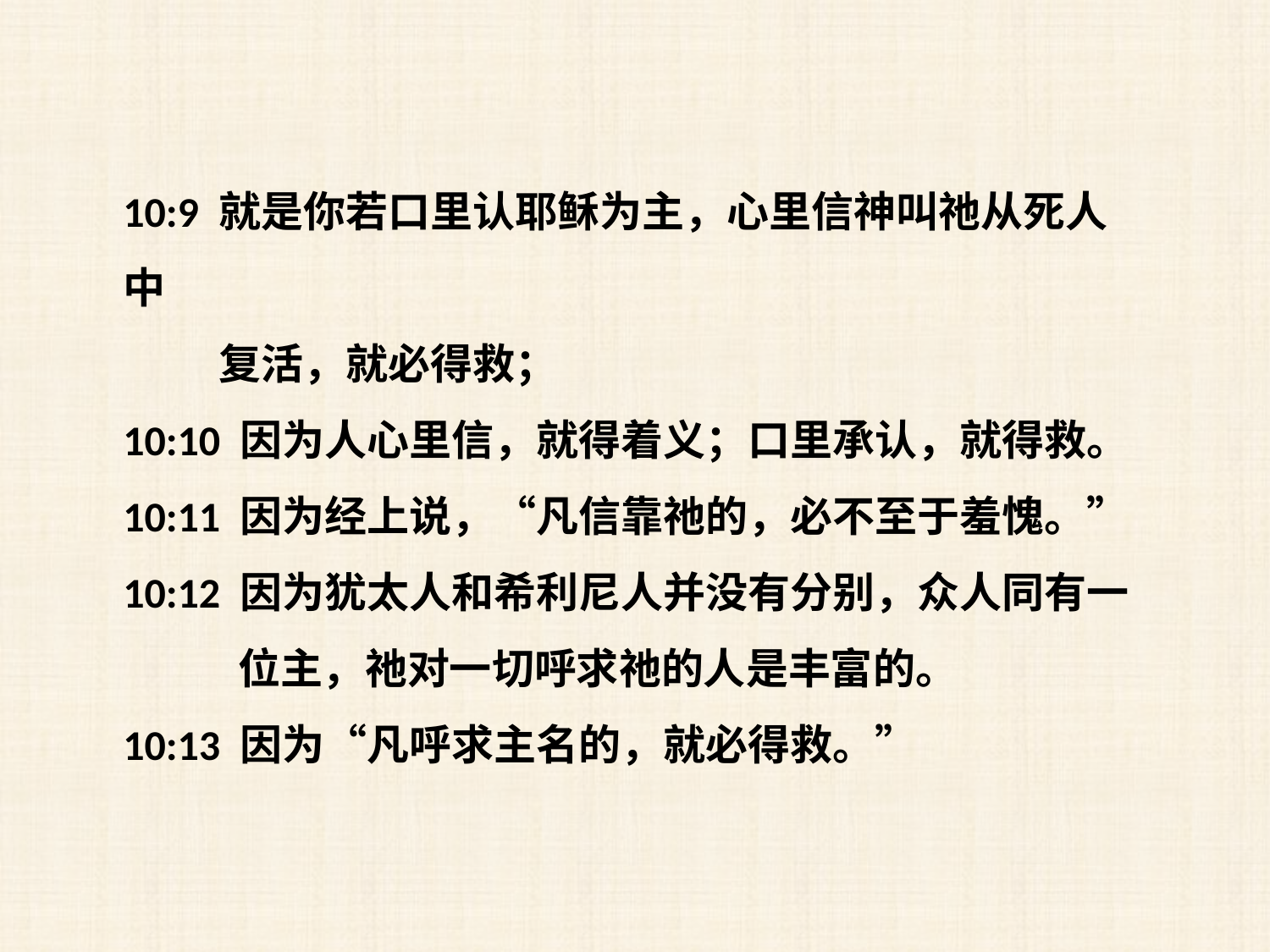

10:9 就是你若口里认耶稣为主，心里信神叫祂从死人中
         复活，就必得救；
10:10 因为人心里信，就得着义；口里承认，就得救。
10:11 因为经上说，“凡信靠祂的，必不至于羞愧。”
10:12 因为犹太人和希利尼人并没有分别，众人同有一
           位主，祂对一切呼求祂的人是丰富的。
10:13 因为“凡呼求主名的，就必得救。”